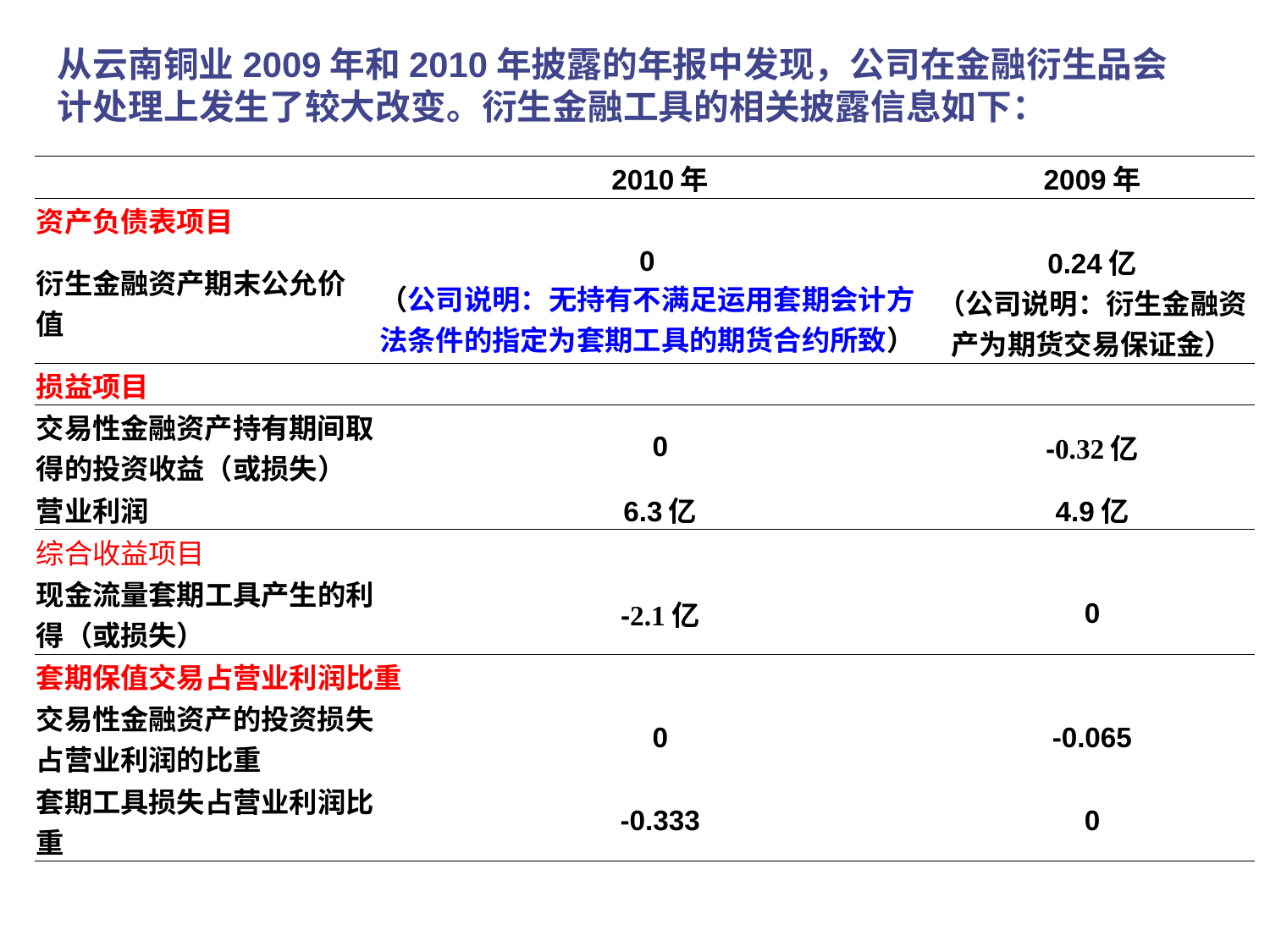

从云南铜业2009年和2010年披露的年报中发现，公司在金融衍生品会计处理上发生了较大改变。衍生金融工具的相关披露信息如下：
|  |  | 2010年 | 2009年 |
| --- | --- | --- | --- |
| 资产负债表项目 |  |  |  |
| 衍生金融资产期末公允价值 | 0 （公司说明：无持有不满足运用套期会计方法条件的指定为套期工具的期货合约所致） |  | 0.24亿 （公司说明：衍生金融资产为期货交易保证金） |
| 损益项目 |  |  |  |
| 交易性金融资产持有期间取得的投资收益（或损失） |  | 0 | -0.32亿 |
| 营业利润 |  | 6.3亿 | 4.9亿 |
| 综合收益项目 |  |  |  |
| 现金流量套期工具产生的利得（或损失） |  | -2.1亿 | 0 |
| 套期保值交易占营业利润比重 |  |  |  |
| 交易性金融资产的投资损失占营业利润的比重 |  | 0 | -0.065 |
| 套期工具损失占营业利润比重 |  | -0.333 | 0 |